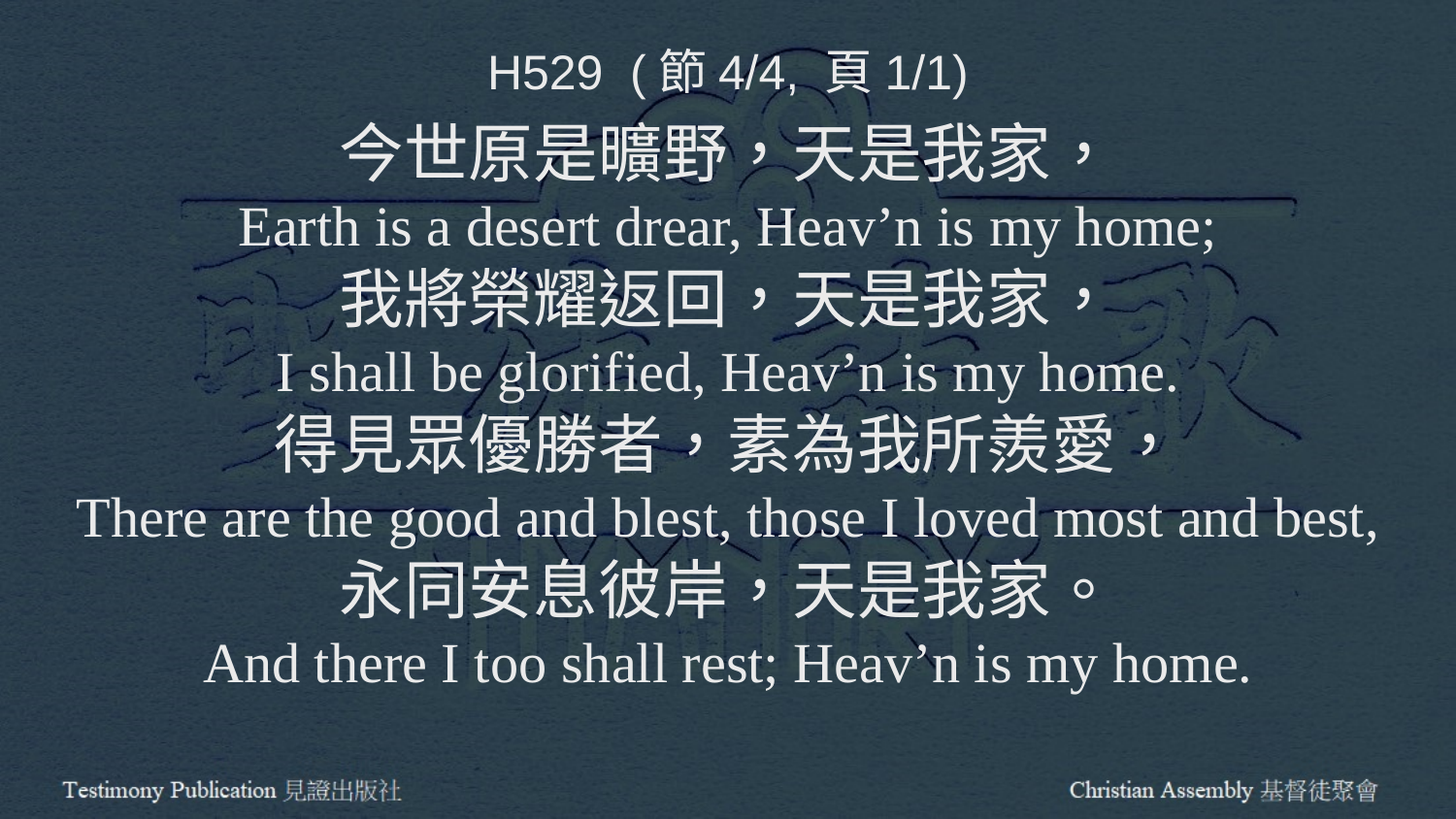

H529  (節4/4, 頁1/1)
今世原是曠野，天是我家，
Earth is a desert drear, Heav’n is my home;
我將榮耀返回，天是我家，
I shall be glorified, Heav’n is my home.
得見眾優勝者，素為我所羨愛，
There are the good and blest, those I loved most and best,
永同安息彼岸，天是我家。
And there I too shall rest; Heav’n is my home.